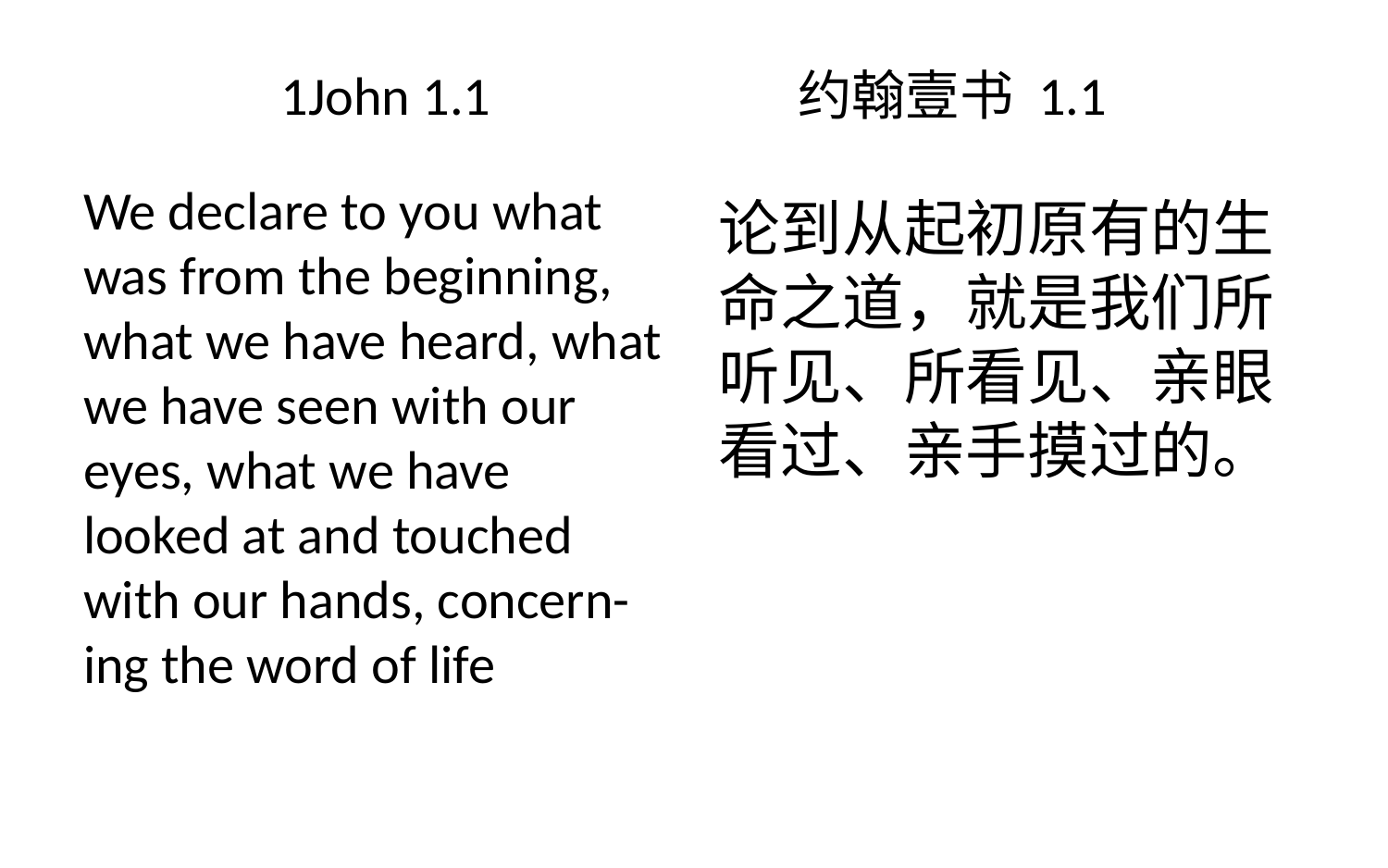

# 1John 1.1                        约翰壹书 1.1
We declare to you what was from the beginning, what we have heard, what we have seen with our eyes, what we have looked at and touched with our hands, concern-   ing the word of life
论到从起初原有的生命之道，就是我们所听见、所看见、亲眼看过、亲手摸过的。